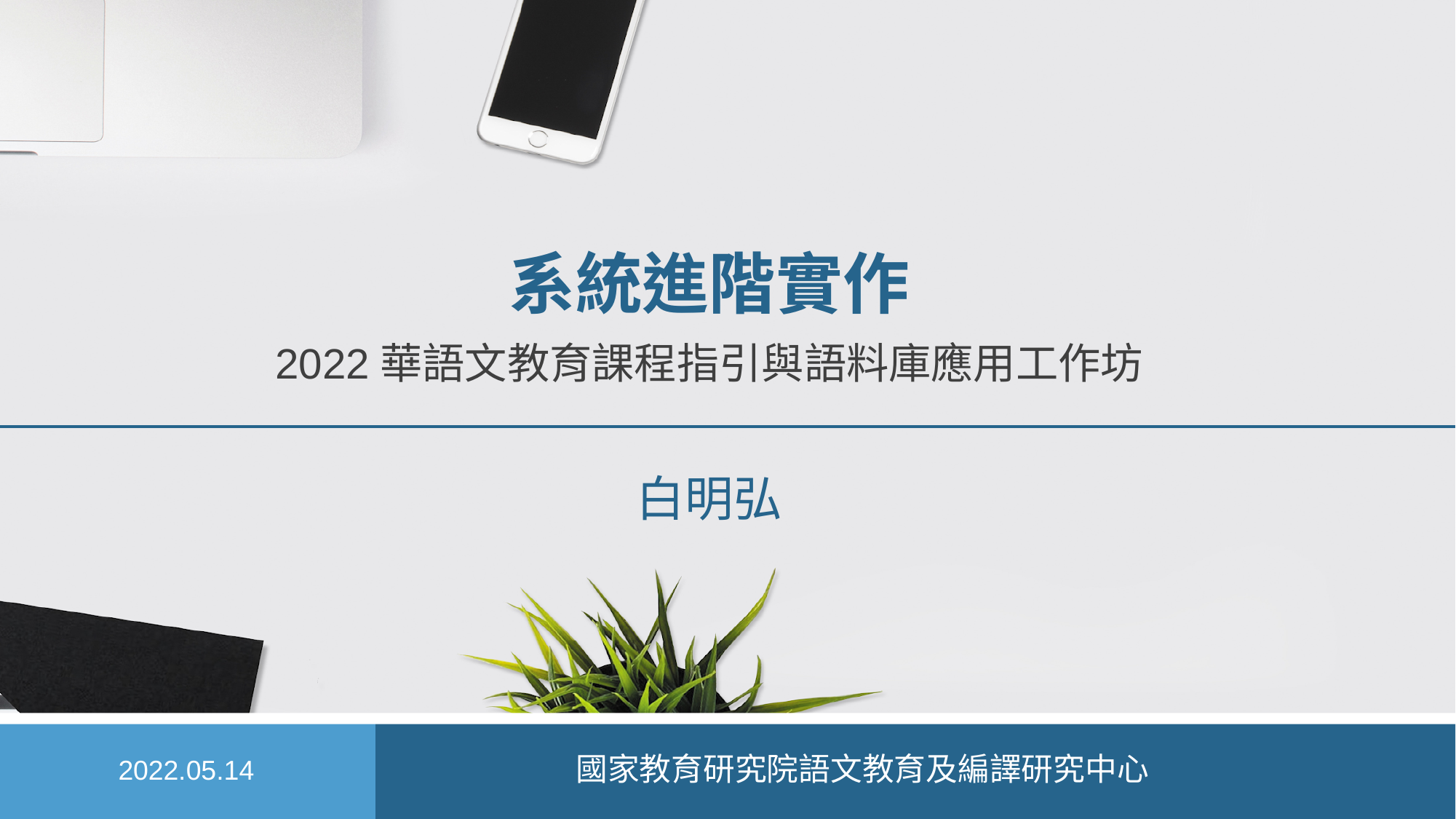

系統進階實作
# 2022華語文教育課程指引與語料庫應用工作坊
白明弘

2022.05.14
國家教育研究院語文教育及編譯研究中心